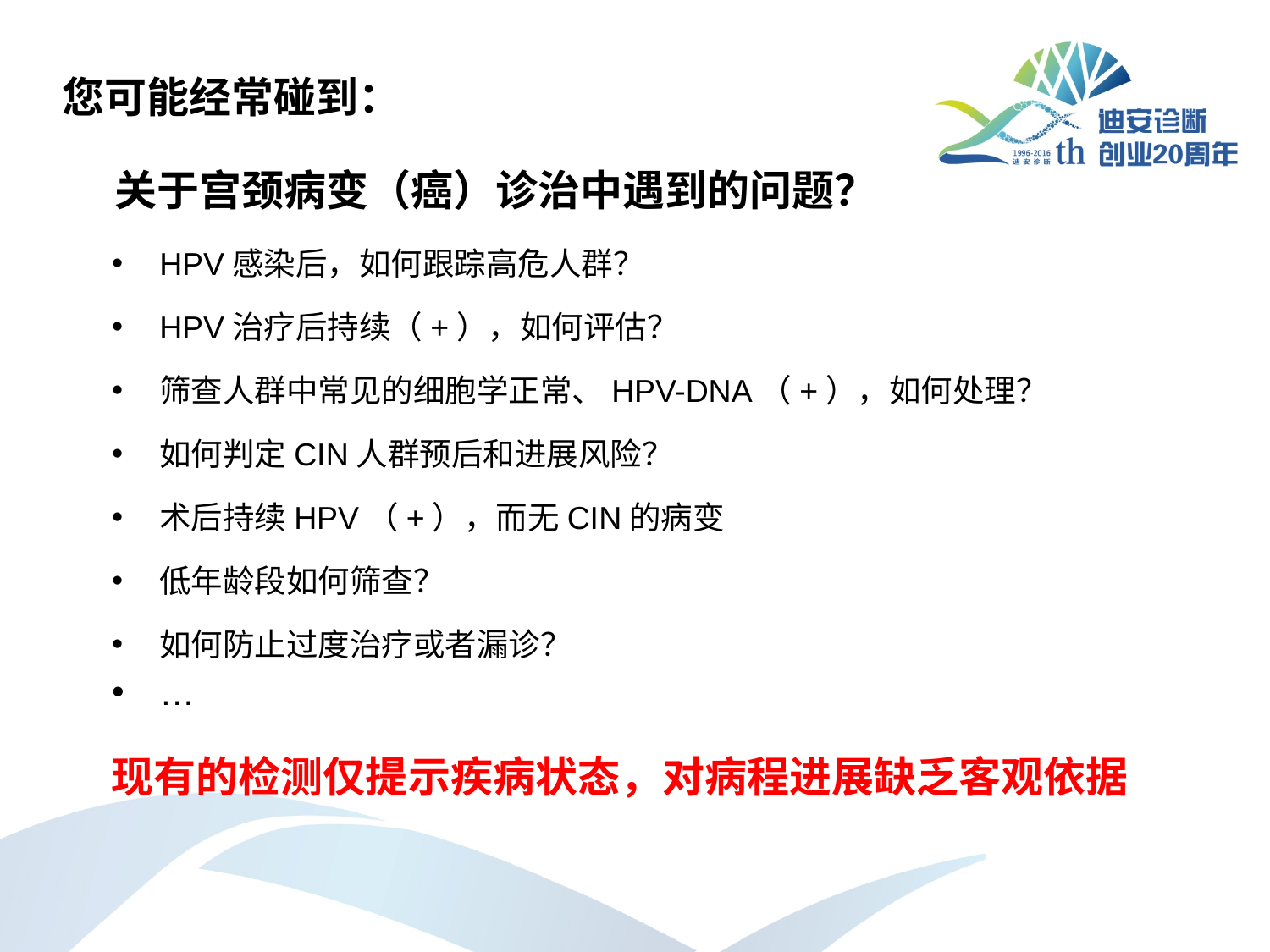

# 您可能经常碰到：
关于宫颈病变（癌）诊治中遇到的问题？

HPV感染后，如何跟踪高危人群？
HPV治疗后持续（+），如何评估？
筛查人群中常见的细胞学正常、HPV-DNA（+），如何处理？
如何判定CIN人群预后和进展风险？
术后持续HPV（+），而无CIN的病变
低年龄段如何筛查？
如何防止过度治疗或者漏诊？
…

现有的检测仅提示疾病状态，对病程进展缺乏客观依据